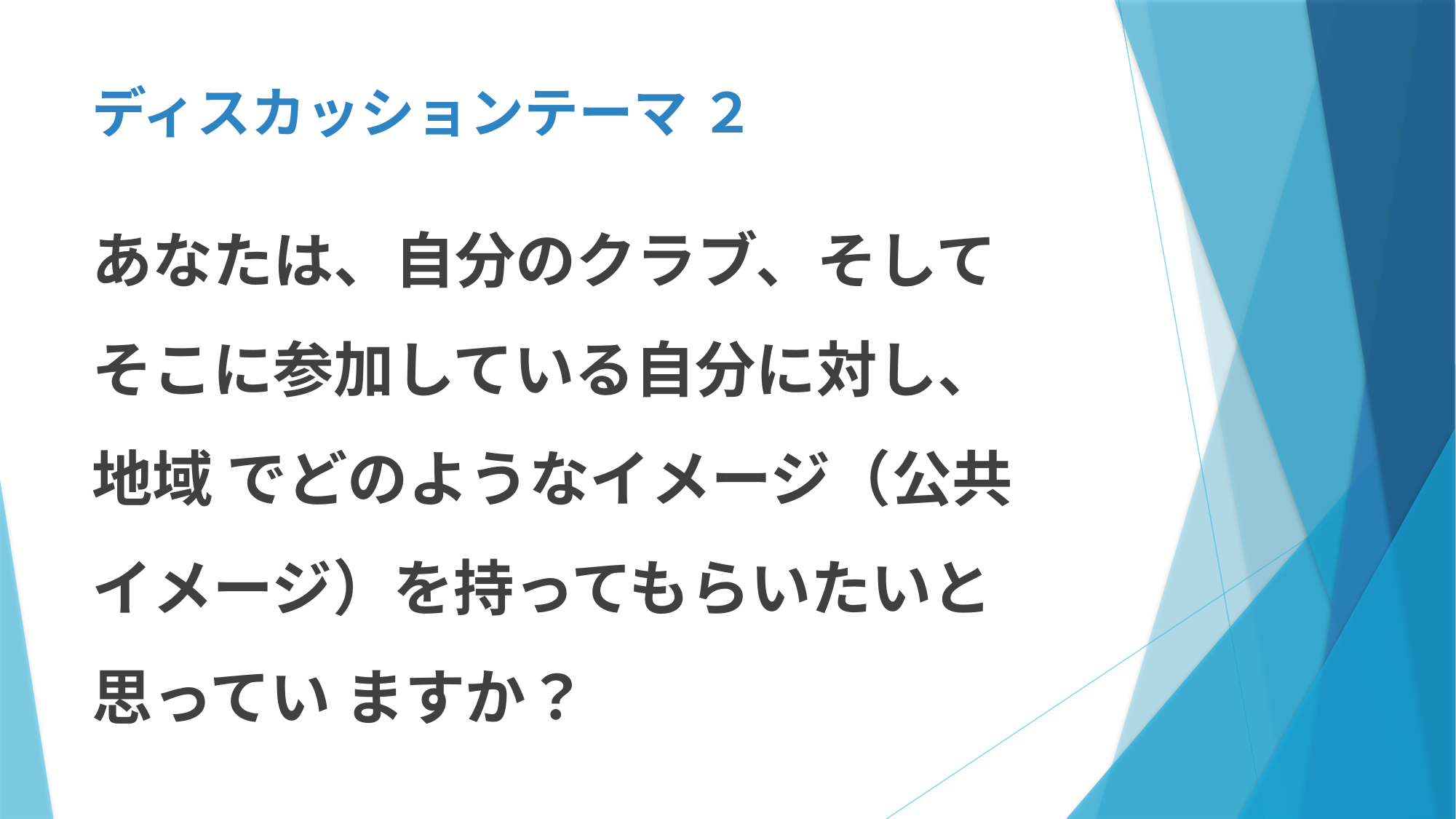

# ディスカッションテーマ ２
あなたは、自分のクラブ、そして
そこに参加している自分に対し、
地域 でどのようなイメージ（公共
イメージ）を持ってもらいたいと
思ってい ますか？